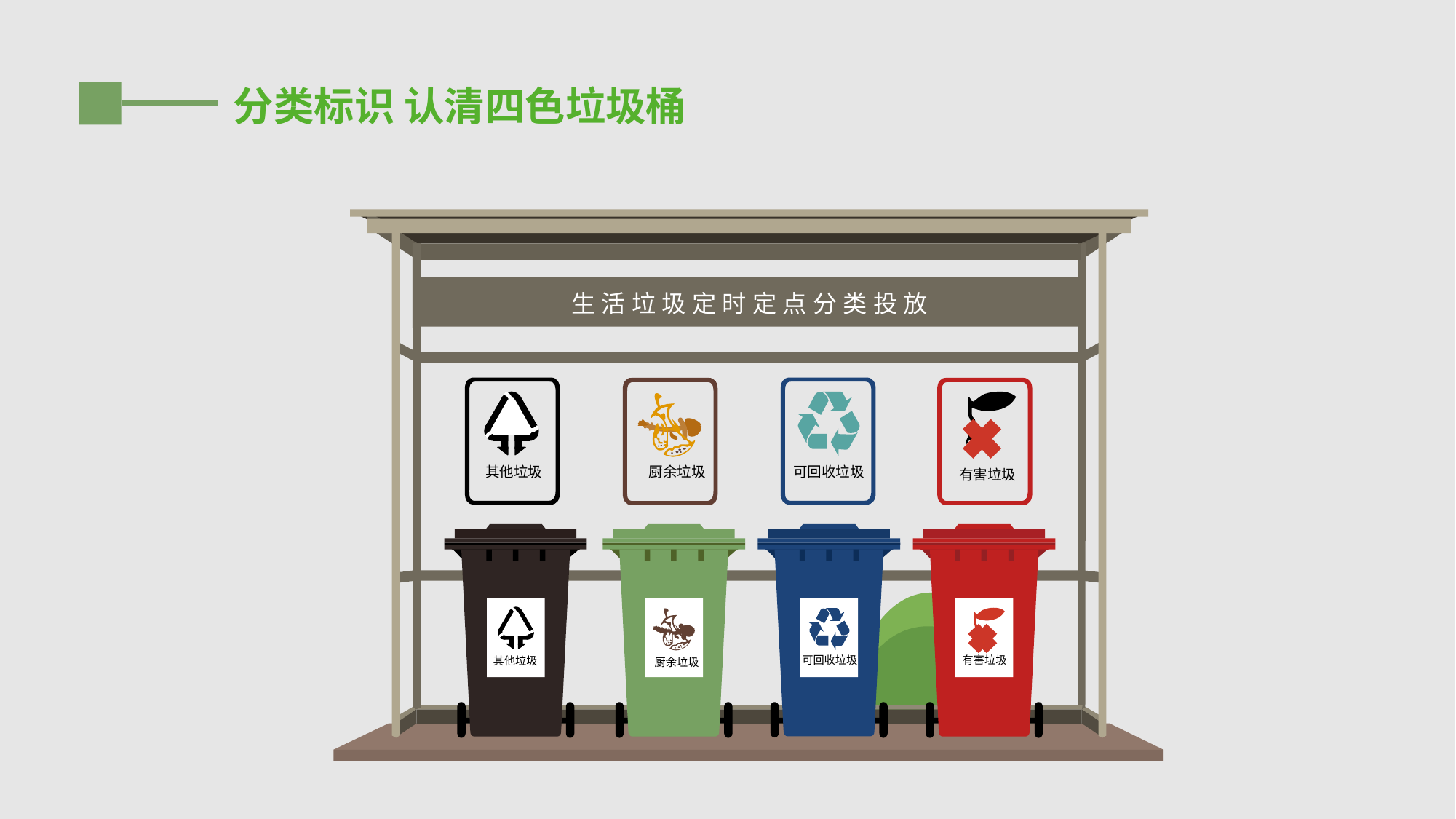

分类标识 认清四色垃圾桶

生活垃圾定时定点分类投放

其他垃圾
厨余垃圾
有害垃圾

其他垃圾

可回收垃圾
可回收垃圾
有害垃圾
厨余垃圾